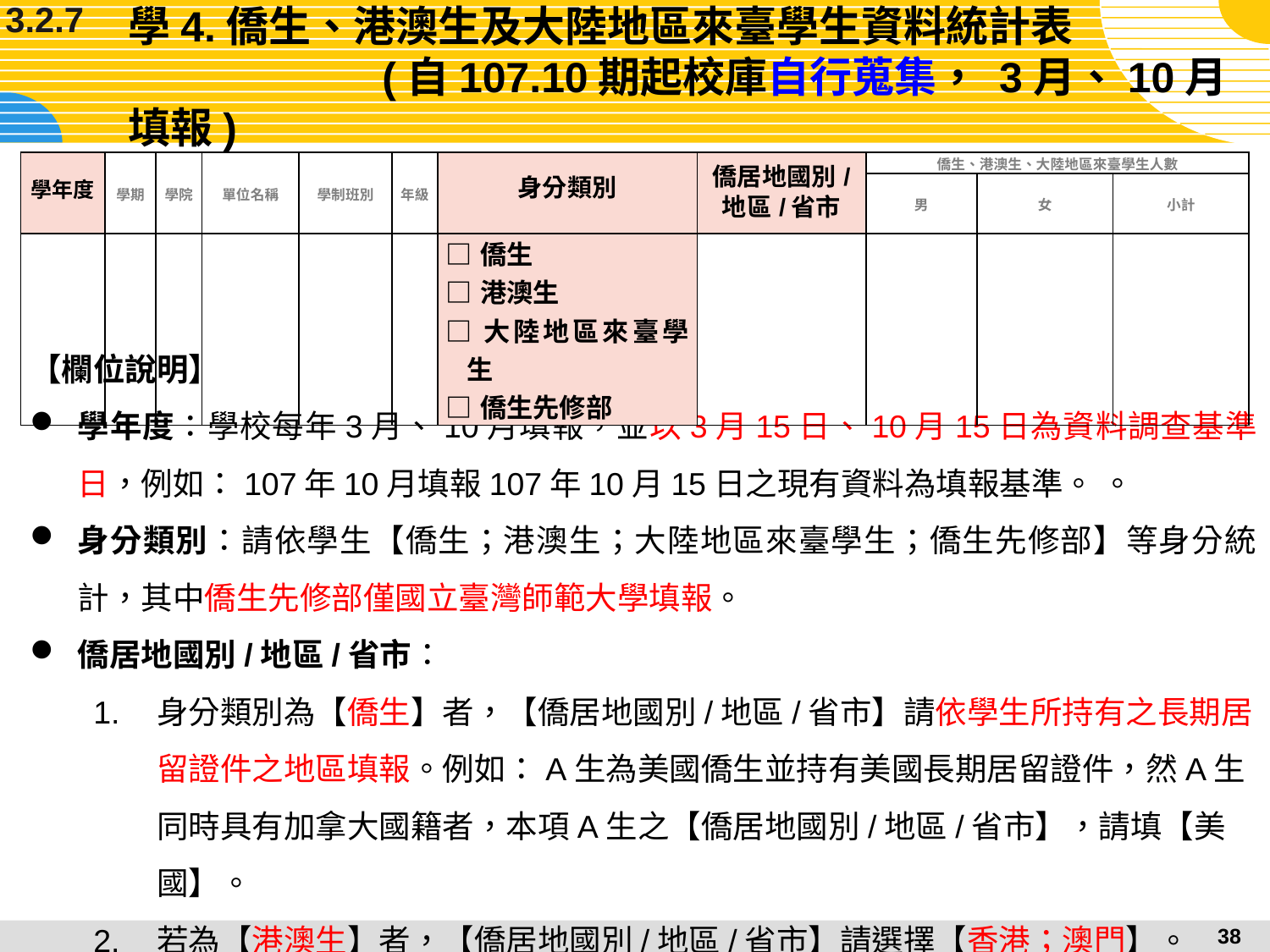

3.2.7
# 學4.僑生、港澳生及大陸地區來臺學生資料統計表 (自107.10期起校庫自行蒐集， 3月、10月填報)
| 學年度 | 學期 | 學院 | 單位名稱 | 學制班別 | 年級 | 身分類別 | 僑居地國別/ 地區/省市 | 僑生、港澳生、大陸地區來臺學生人數 |  |  |
| --- | --- | --- | --- | --- | --- | --- | --- | --- | --- | --- |
|  |  |  |  |  |  |  |  | 男 | 女 | 小計 |
|  |  |  |  |  |  | □僑生 □港澳生 □大陸地區來臺學生 □僑生先修部 |  |  |  |  |
【欄位說明】
學年度：學校每年3月、10月填報，並以3月15日、10月15日為資料調查基準日，例如：107年10月填報107年10月15日之現有資料為填報基準。 。
身分類別：請依學生【僑生；港澳生；大陸地區來臺學生；僑生先修部】等身分統計，其中僑生先修部僅國立臺灣師範大學填報。
僑居地國別/地區/省市：
身分類別為【僑生】者，【僑居地國別/地區/省市】請依學生所持有之長期居留證件之地區填報。例如：A生為美國僑生並持有美國長期居留證件，然A生同時具有加拿大國籍者，本項A生之【僑居地國別/地區/省市】，請填【美國】。
若為【港澳生】者，【僑居地國別/地區/省市】請選擇【香港；澳門】。